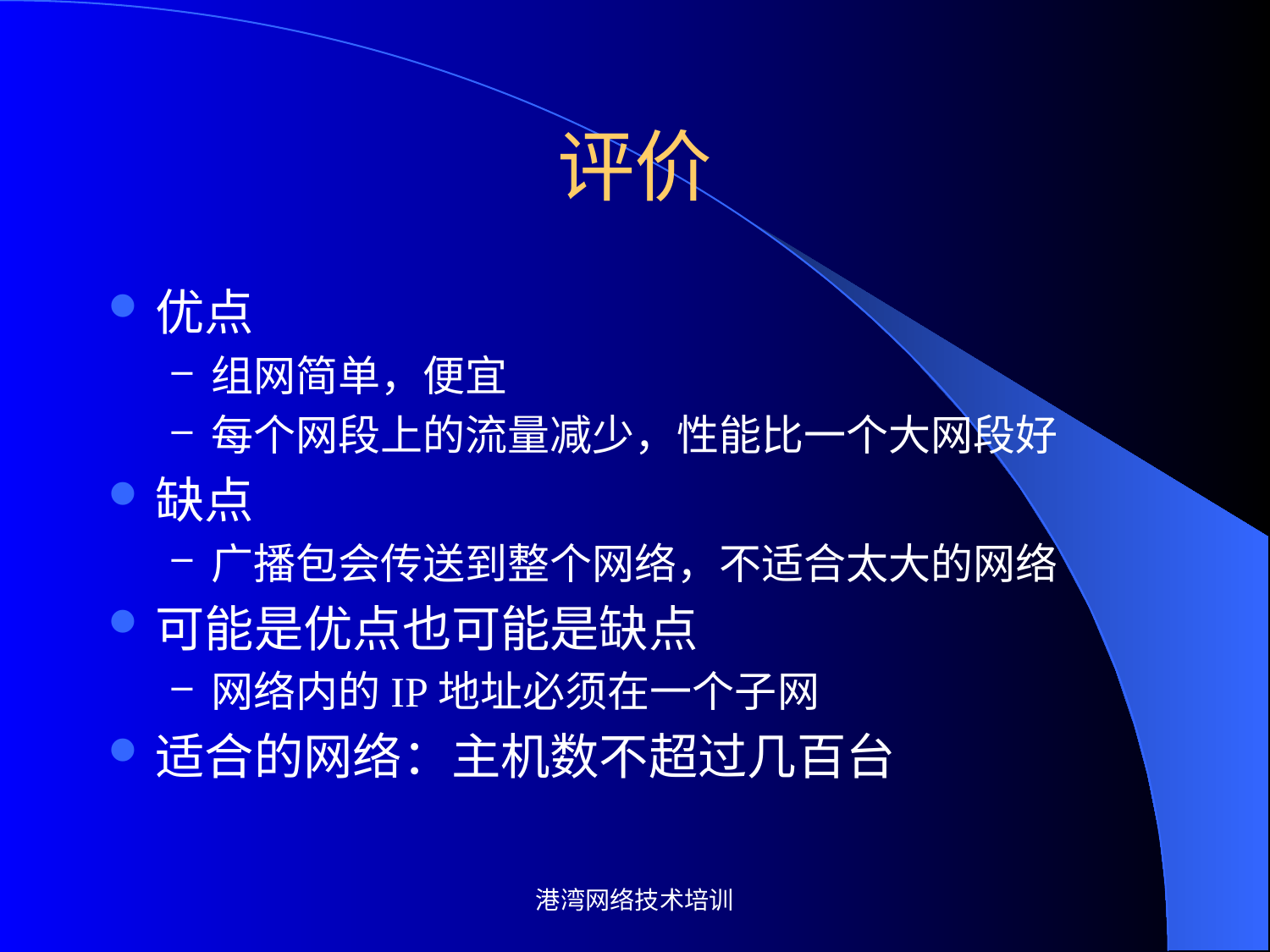

# 评价
优点
组网简单，便宜
每个网段上的流量减少，性能比一个大网段好
缺点
广播包会传送到整个网络，不适合太大的网络
可能是优点也可能是缺点
网络内的IP地址必须在一个子网
适合的网络：主机数不超过几百台

港湾网络技术培训
37